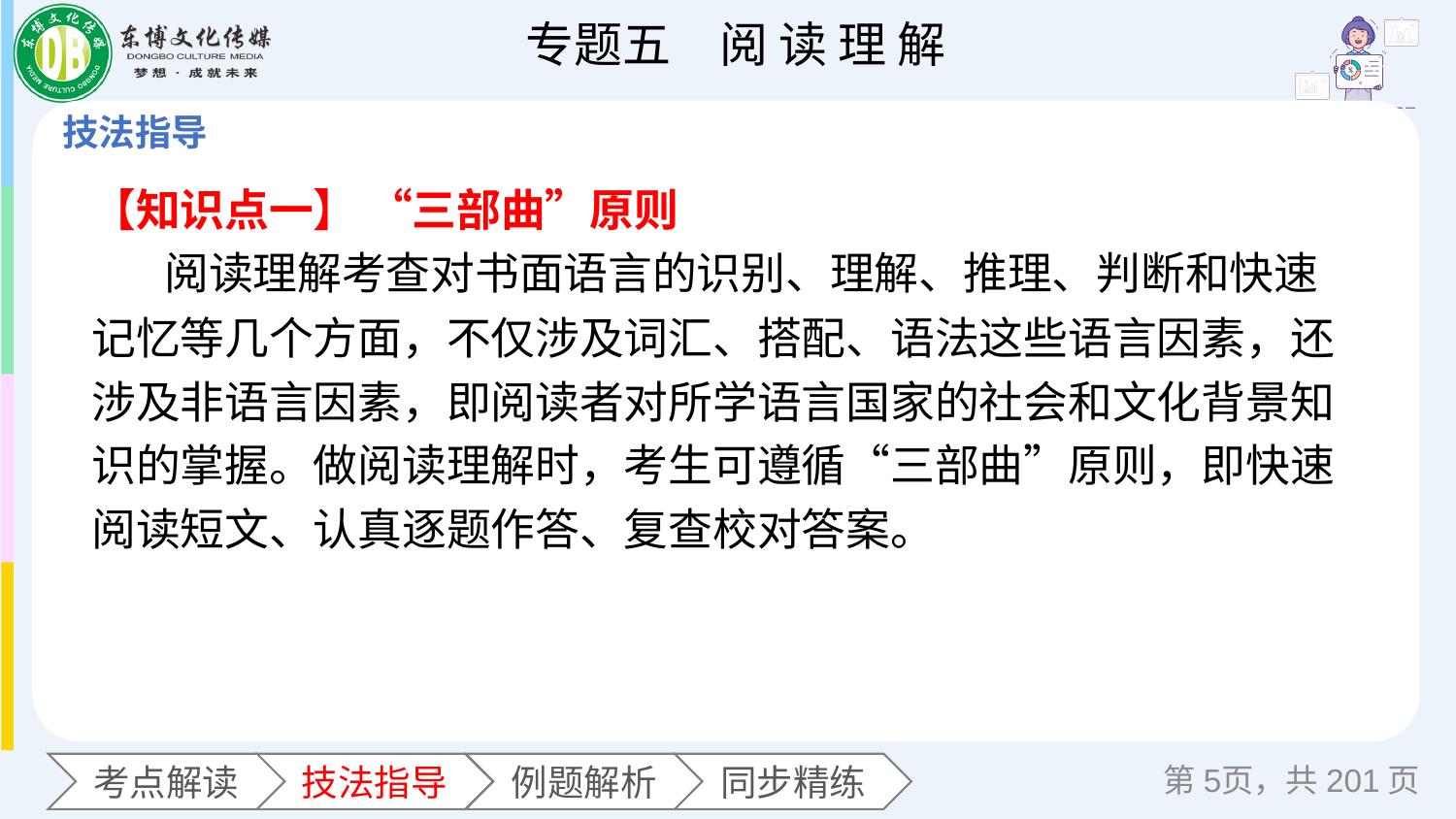

【知识点一】 “三部曲”原则
阅读理解考查对书面语言的识别、理解、推理、判断和快速记忆等几个方面，不仅涉及词汇、搭配、语法这些语言因素，还涉及非语言因素，即阅读者对所学语言国家的社会和文化背景知识的掌握。做阅读理解时，考生可遵循“三部曲”原则，即快速阅读短文、认真逐题作答、复查校对答案。
第5页，共201页